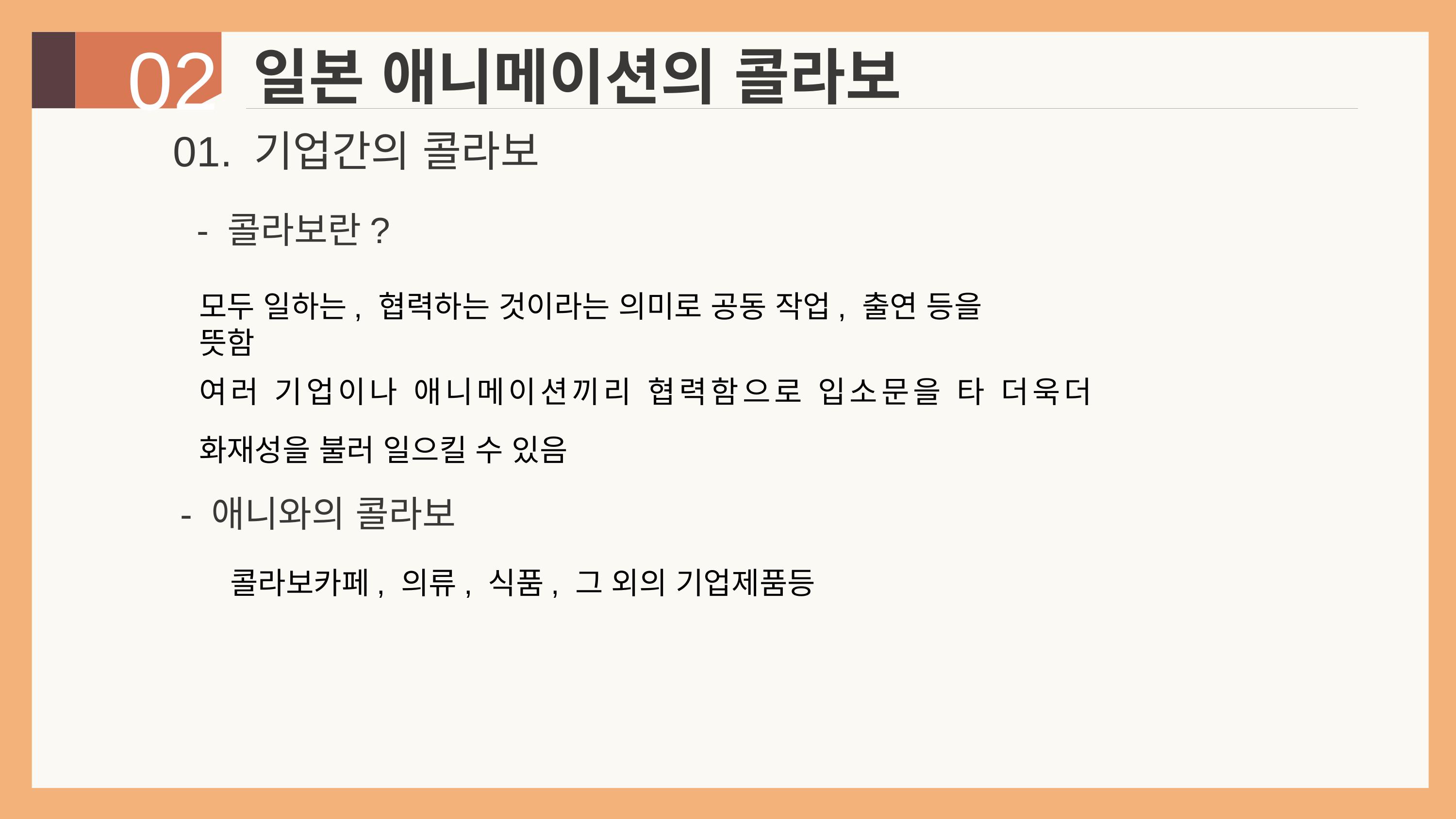

일본 애니메이션의 콜라보
02
01. 기업간의 콜라보
- 콜라보란?
모두 일하는, 협력하는 것이라는 의미로 공동 작업, 출연 등을 뜻함

여러 기업이나 애니메이션끼리 협력함으로 입소문을 타 더욱더 화재성을 불러 일으킬 수 있음

- 애니와의 콜라보
콜라보카페, 의류, 식품, 그 외의 기업제품등